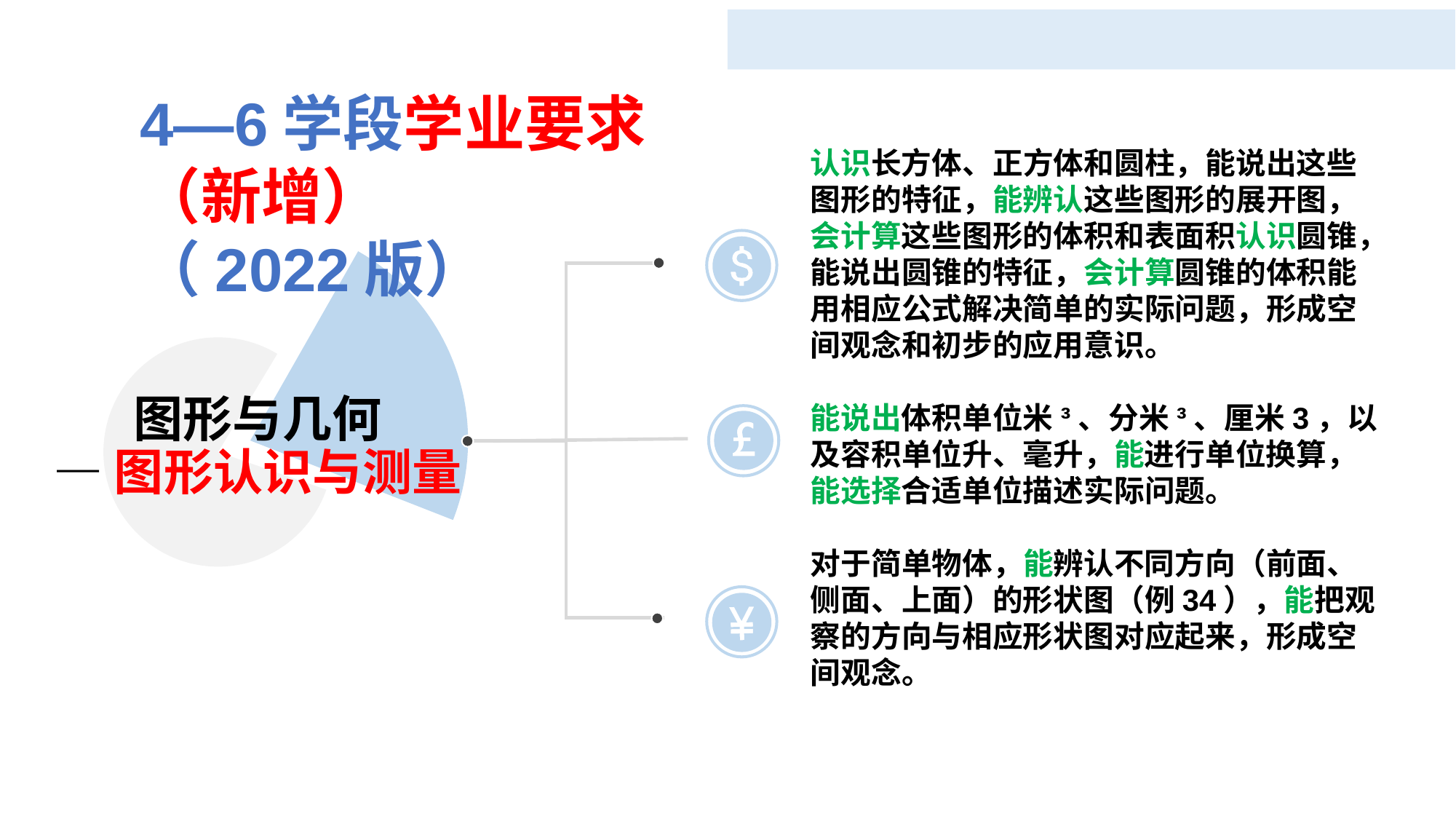

4—6学段学业要求（新增）
（2022版）
认识长方体、正方体和圆柱，能说出这些图形的特征，能辨认这些图形的展开图，会计算这些图形的体积和表面积认识圆锥，能说出圆锥的特征，会计算圆锥的体积能用相应公式解决简单的实际问题，形成空间观念和初步的应用意识。

能说出体积单位米³、分米³、厘米3，以及容积单位升、毫升，能进行单位换算，能选择合适单位描述实际问题。

对于简单物体，能辨认不同方向（前面、侧面、上面）的形状图（例34），能把观察的方向与相应形状图对应起来，形成空间观念。

图形与几何
—图形认识与测量